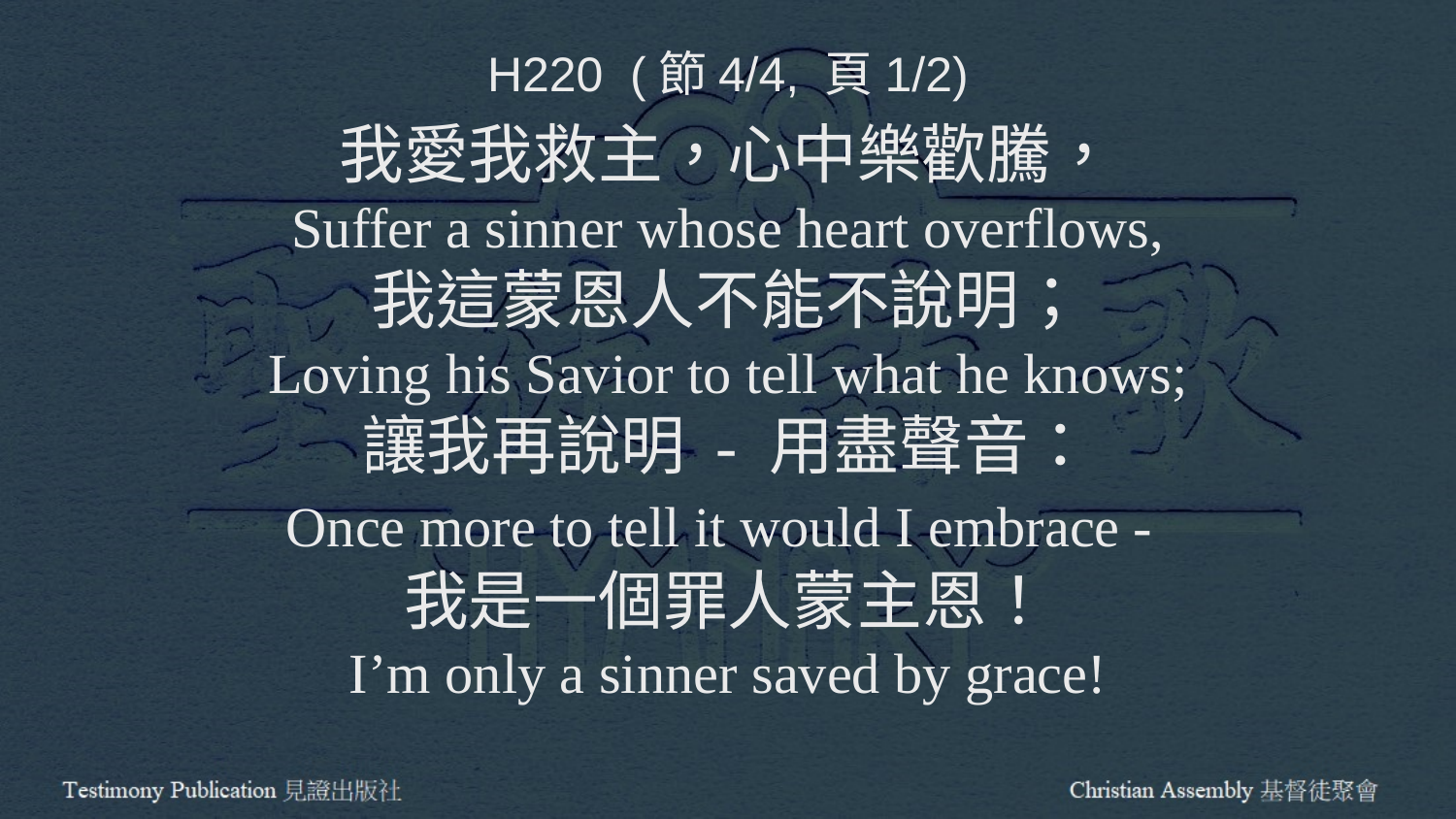

H220  (節4/4, 頁1/2)
我愛我救主，心中樂歡騰，
Suffer a sinner whose heart overflows,
我這蒙恩人不能不說明；
Loving his Savior to tell what he knows;
讓我再說明 - 用盡聲音：
Once more to tell it would I embrace -
我是一個罪人蒙主恩！
I’m only a sinner saved by grace!